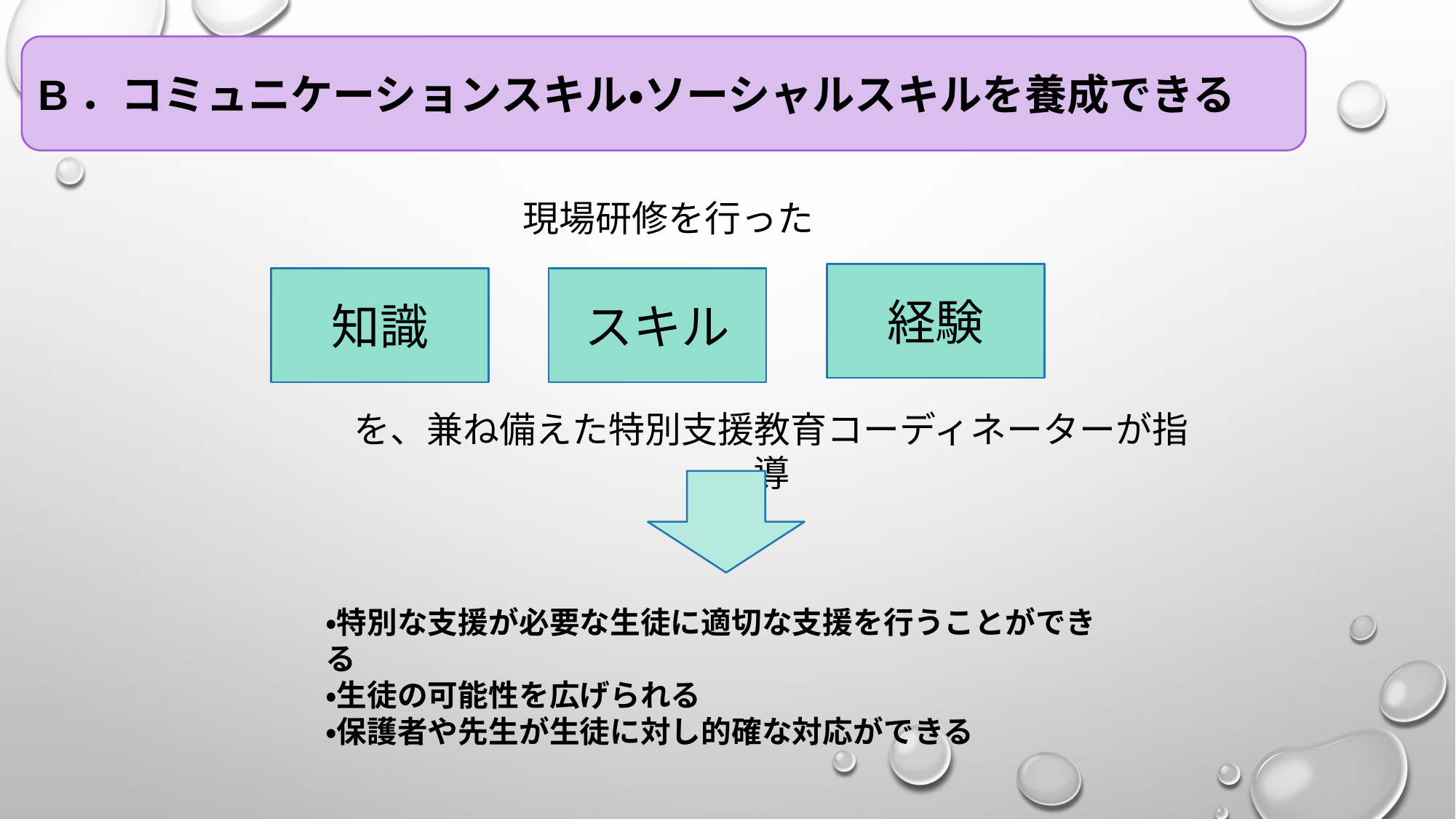

B．コミュニケーションスキル・ソーシャルスキルを養成できる
現場研修を行った
経験
知識
スキル
を、兼ね備えた特別支援教育コーディネーターが指導

・特別な支援が必要な生徒に適切な支援を行うことができる
・生徒の可能性を広げられる
・保護者や先生が生徒に対し的確な対応ができる